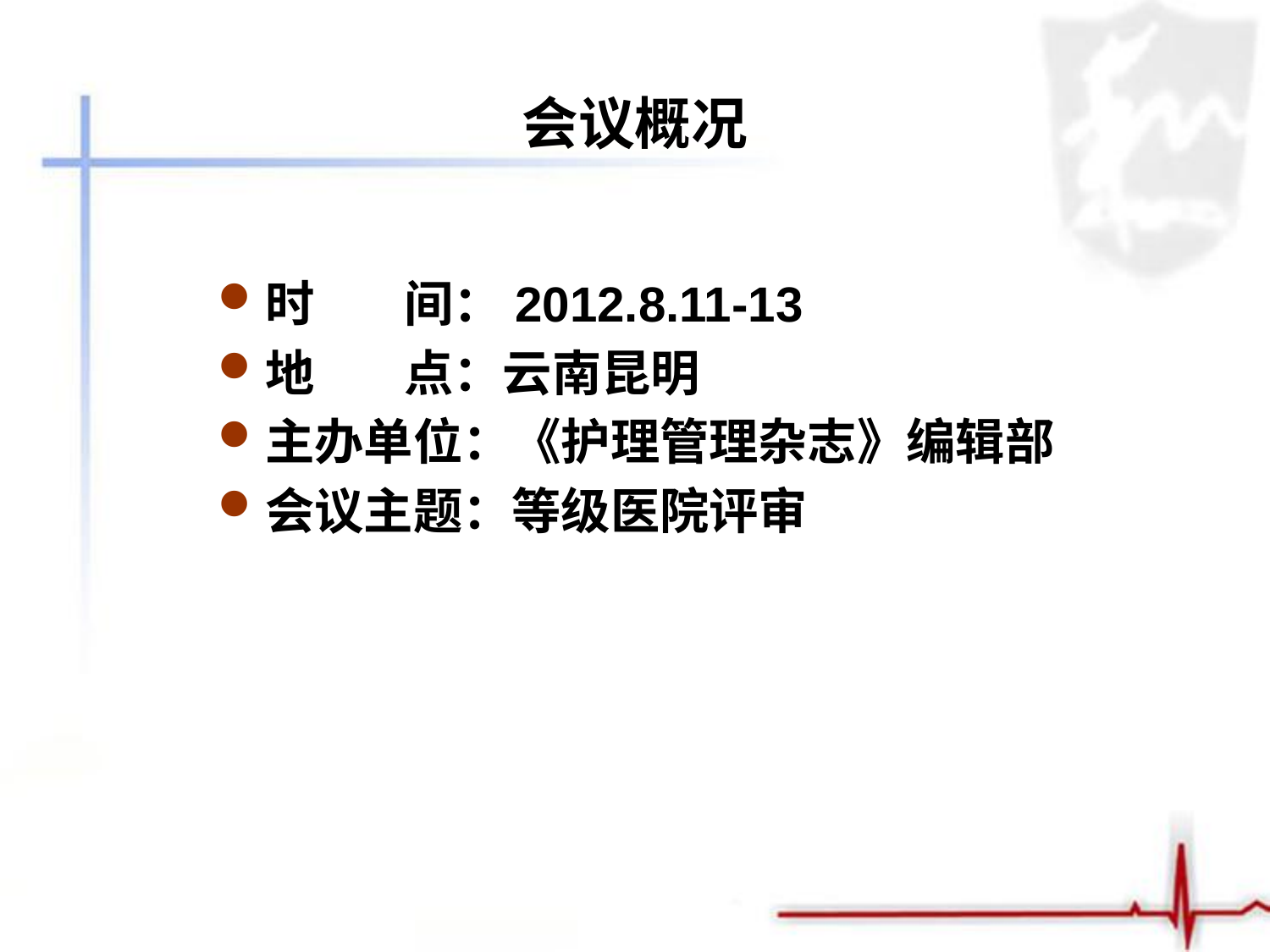

# 会议概况
时        间：2012.8.11-13
地        点：云南昆明
主办单位：《护理管理杂志》编辑部
会议主题：等级医院评审